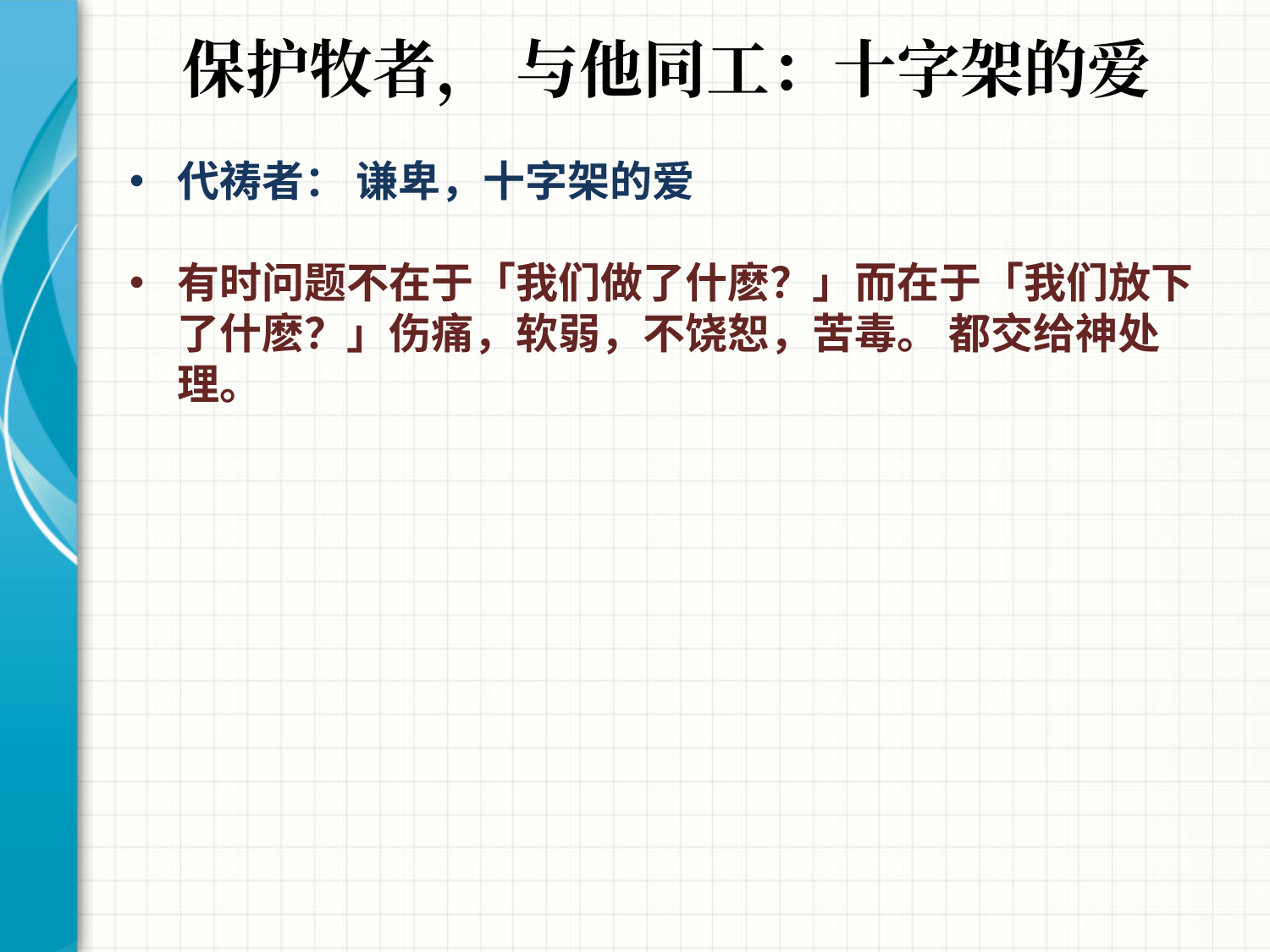

# 保护牧者， 与他同工：十字架的爱

代祷者： 谦卑，十字架的爱

有时问题不在于「我们做了什麽？」而在于「我们放下了什麽？」伤痛，软弱，不饶恕，苦毒。 都交给神处理。